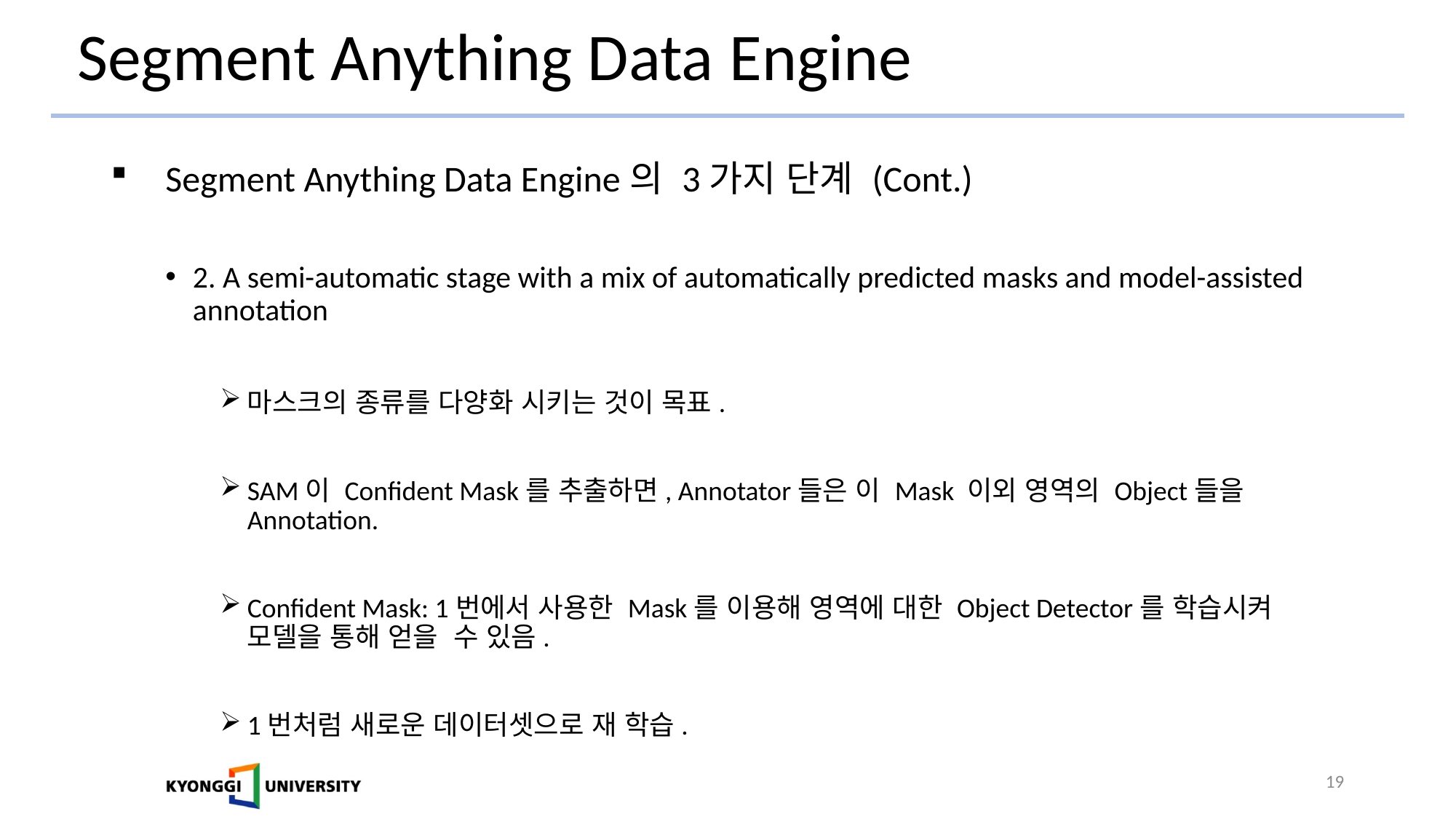

# Segment Anything Data Engine
Segment Anything Data Engine의 3가지 단계 (Cont.)

2. A semi-automatic stage with a mix of automatically predicted masks and model-assisted annotation

마스크의 종류를 다양화 시키는 것이 목표.

SAM이 Confident Mask를 추출하면, Annotator들은 이 Mask 이외 영역의 Object들을 Annotation.

Confident Mask: 1번에서 사용한 Mask를 이용해 영역에 대한 Object Detector를 학습시켜 모델을 통해 얻을  수 있음.

1번처럼 새로운 데이터셋으로 재 학습.

19